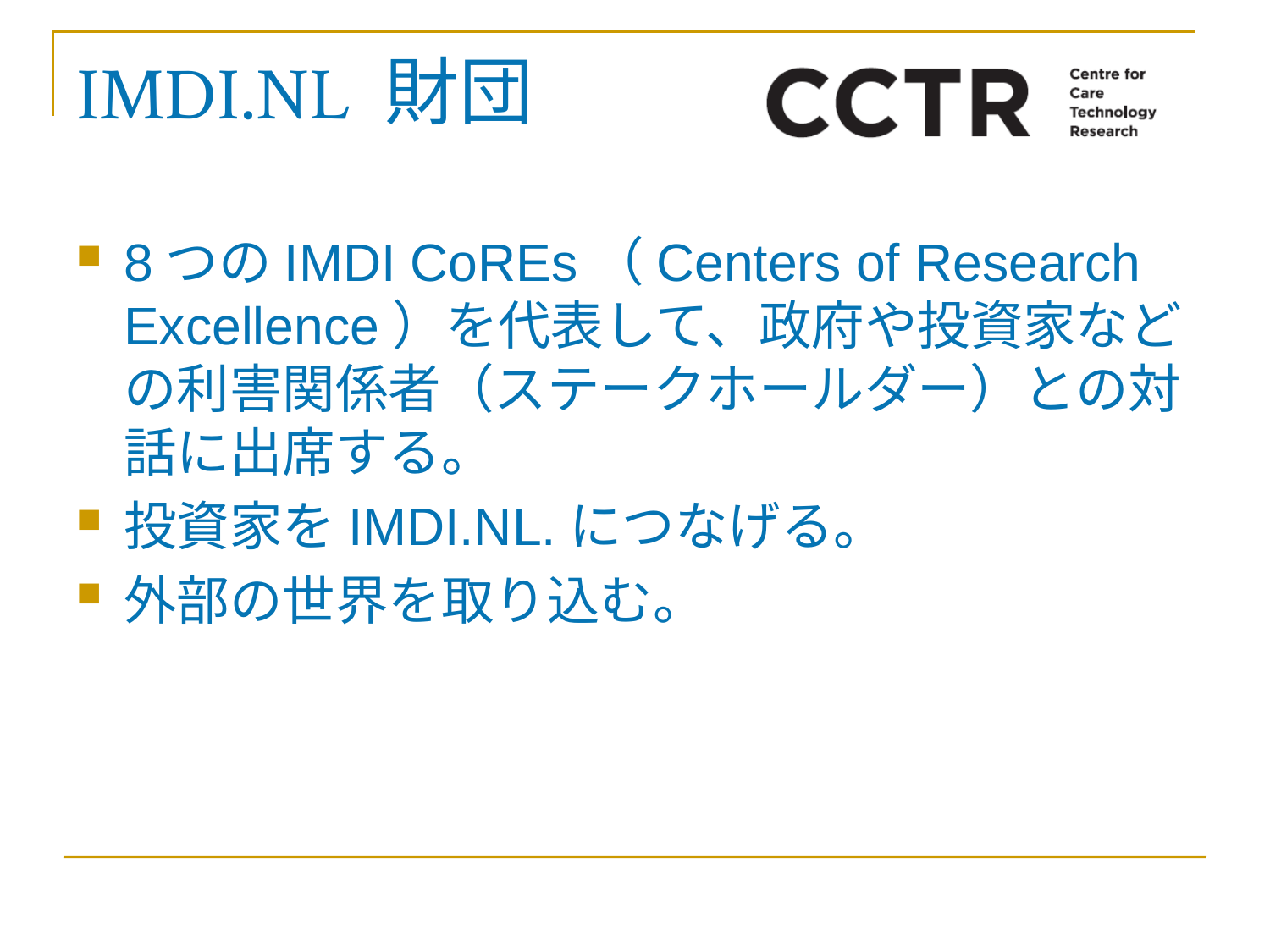

# IMDI.NL 財団
8つのIMDI CoREs（Centers of Research Excellence）を代表して、政府や投資家などの利害関係者（ステークホールダー）との対話に出席する。
投資家をIMDI.NL.につなげる。
外部の世界を取り込む。